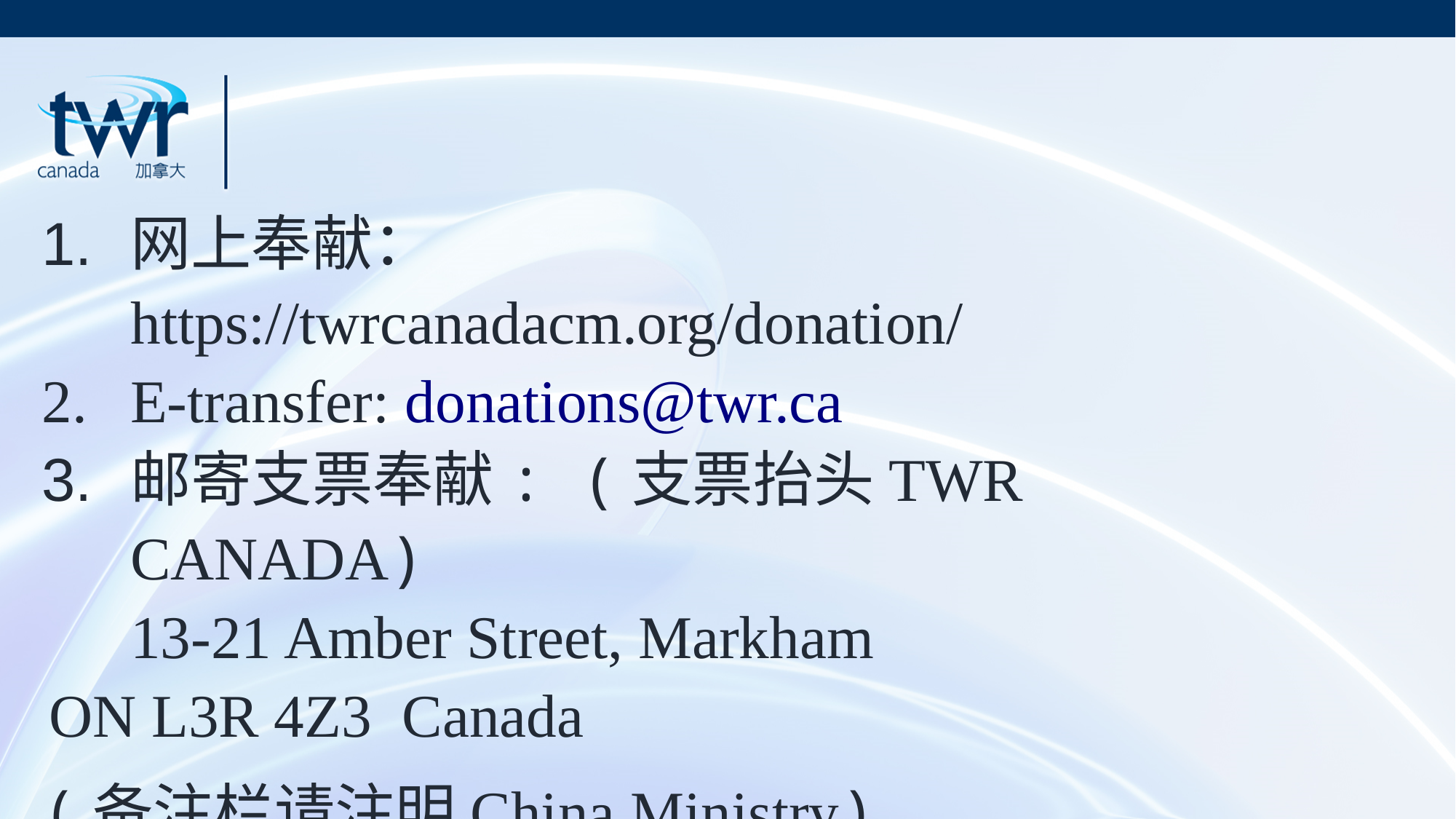

网上奉献：
https://twrcanadacm.org/donation/
E-transfer: donations@twr.ca
邮寄支票奉献: (支票抬头TWR CANADA)
	13-21 Amber Street, Markham
ON L3R 4Z3  Canada
(备注栏请注明China Ministry)